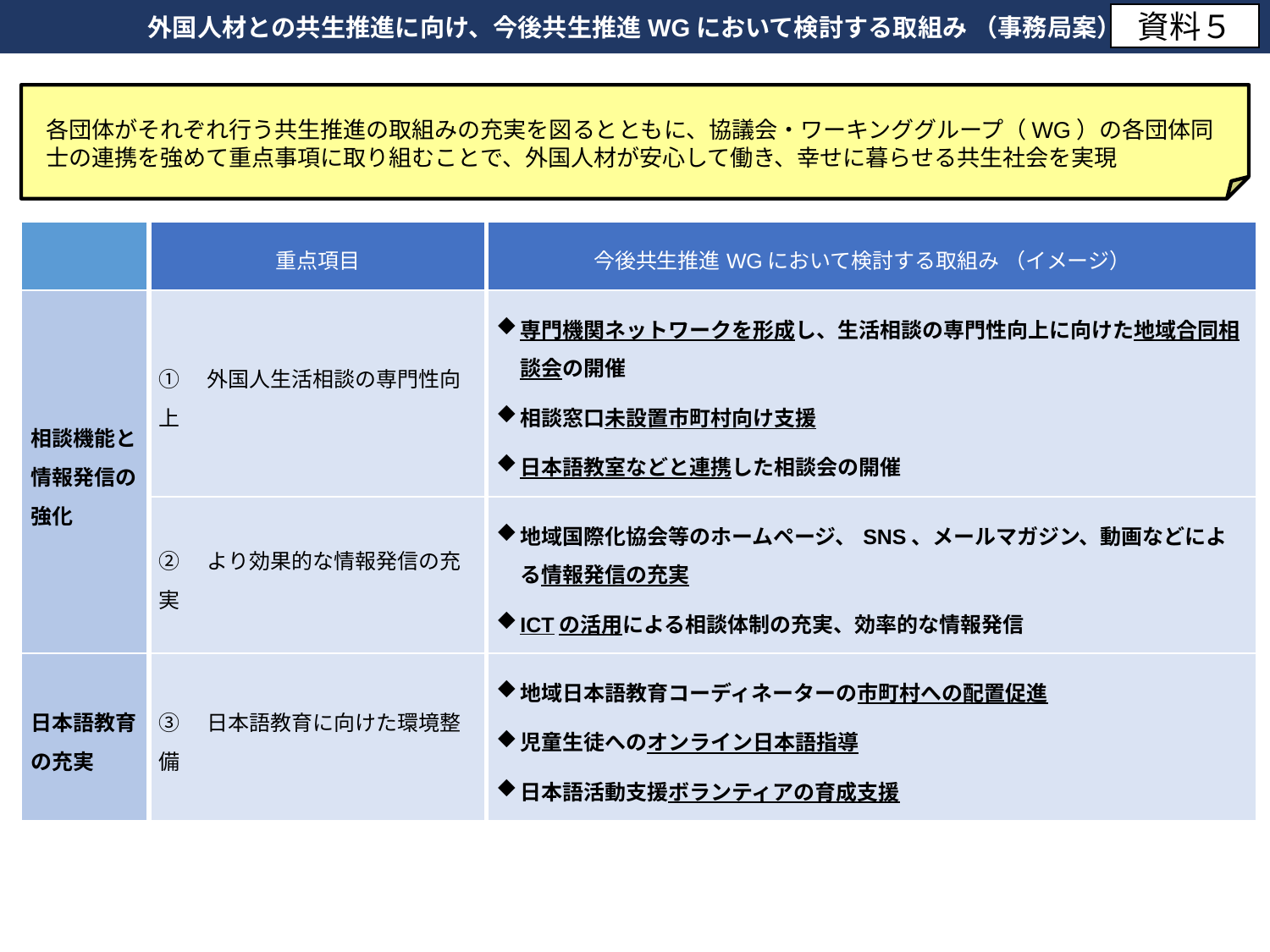

外国人材との共生推進に向け、今後共生推進WGにおいて検討する取組み （事務局案）
資料５
各団体がそれぞれ行う共生推進の取組みの充実を図るとともに、協議会・ワーキンググループ（WG）の各団体同士の連携を強めて重点事項に取り組むことで、外国人材が安心して働き、幸せに暮らせる共生社会を実現
|  | 重点項目 | 今後共生推進WGにおいて検討する取組み （イメージ） |
| --- | --- | --- |
| 相談機能と情報発信の強化 | ①　外国人生活相談の専門性向上 | 専門機関ネットワークを形成し、生活相談の専門性向上に向けた地域合同相談会の開催 相談窓口未設置市町村向け支援 日本語教室などと連携した相談会の開催 |
|  | ②　より効果的な情報発信の充実 | 地域国際化協会等のホームページ、SNS、メールマガジン、動画などによる情報発信の充実 ICTの活用による相談体制の充実、効率的な情報発信 |
| 日本語教育の充実 | ③　日本語教育に向けた環境整備 | 地域日本語教育コーディネーターの市町村への配置促進 児童生徒へのオンライン日本語指導 日本語活動支援ボランティアの育成支援 |